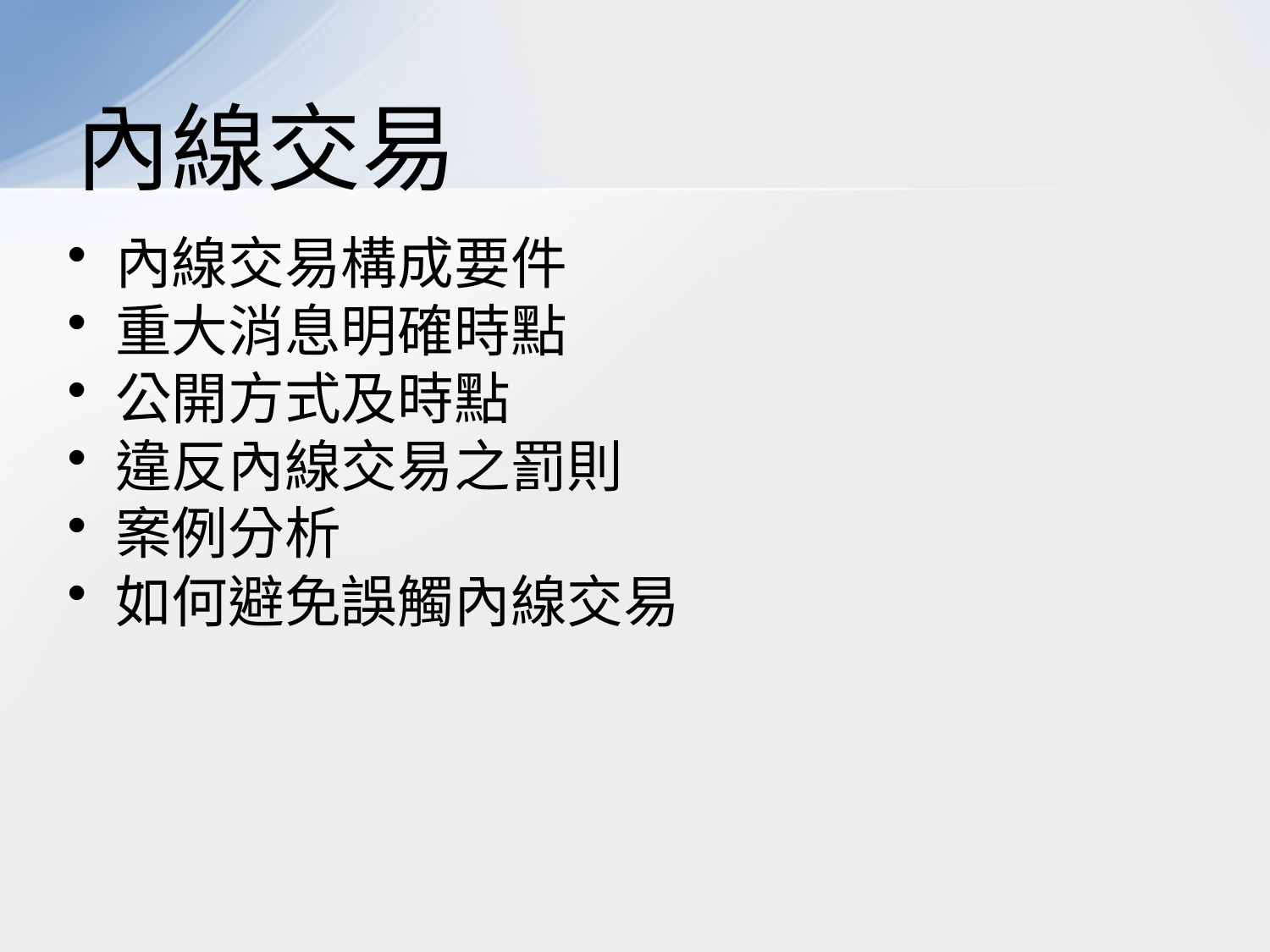

# 內線交易
內線交易構成要件
重大消息明確時點
公開方式及時點
違反內線交易之罰則
案例分析
如何避免誤觸內線交易